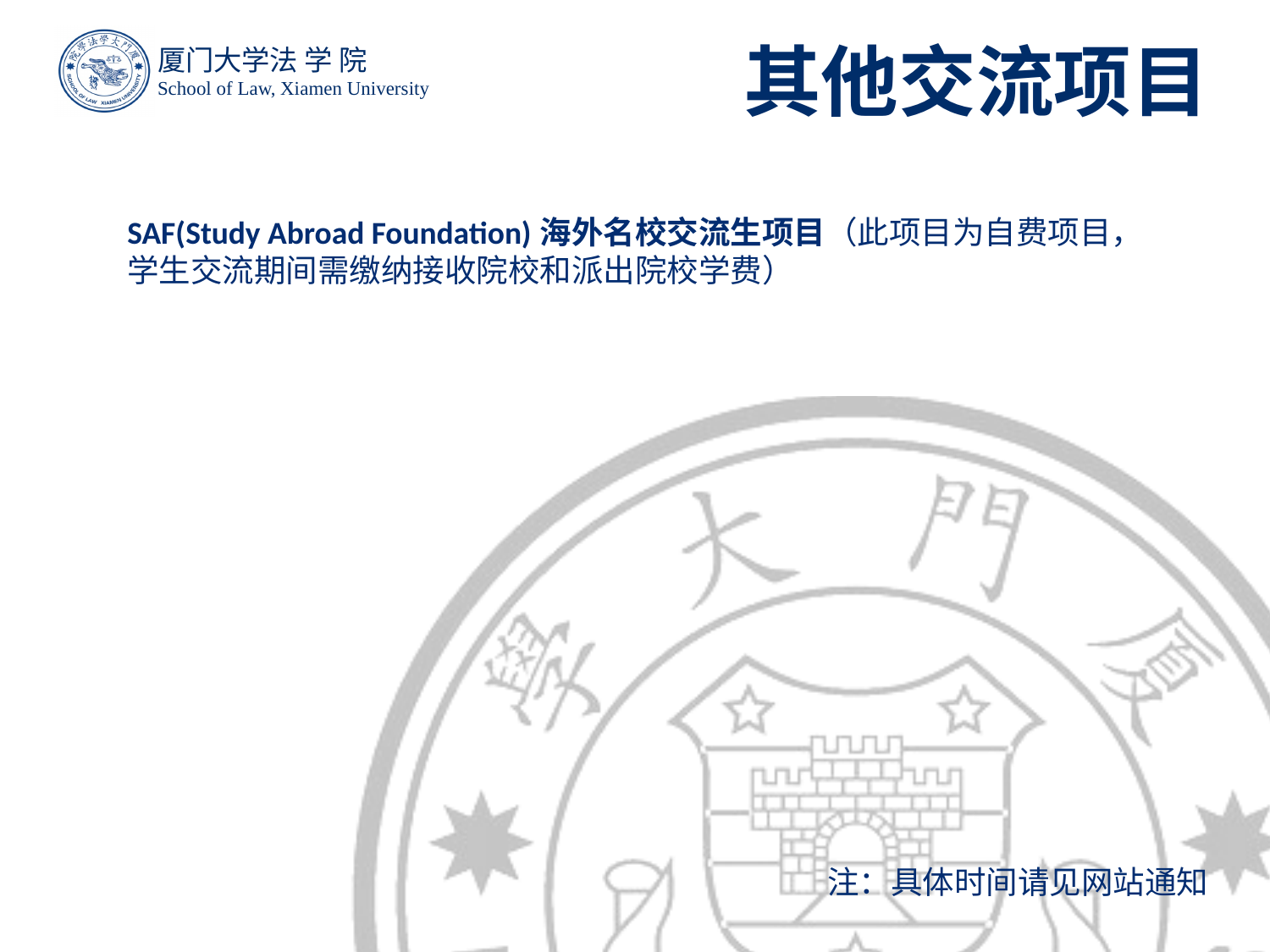

# 其他交流项目
SAF(Study Abroad Foundation)海外名校交流生项目（此项目为自费项目，学生交流期间需缴纳接收院校和派出院校学费）
注：具体时间请见网站通知